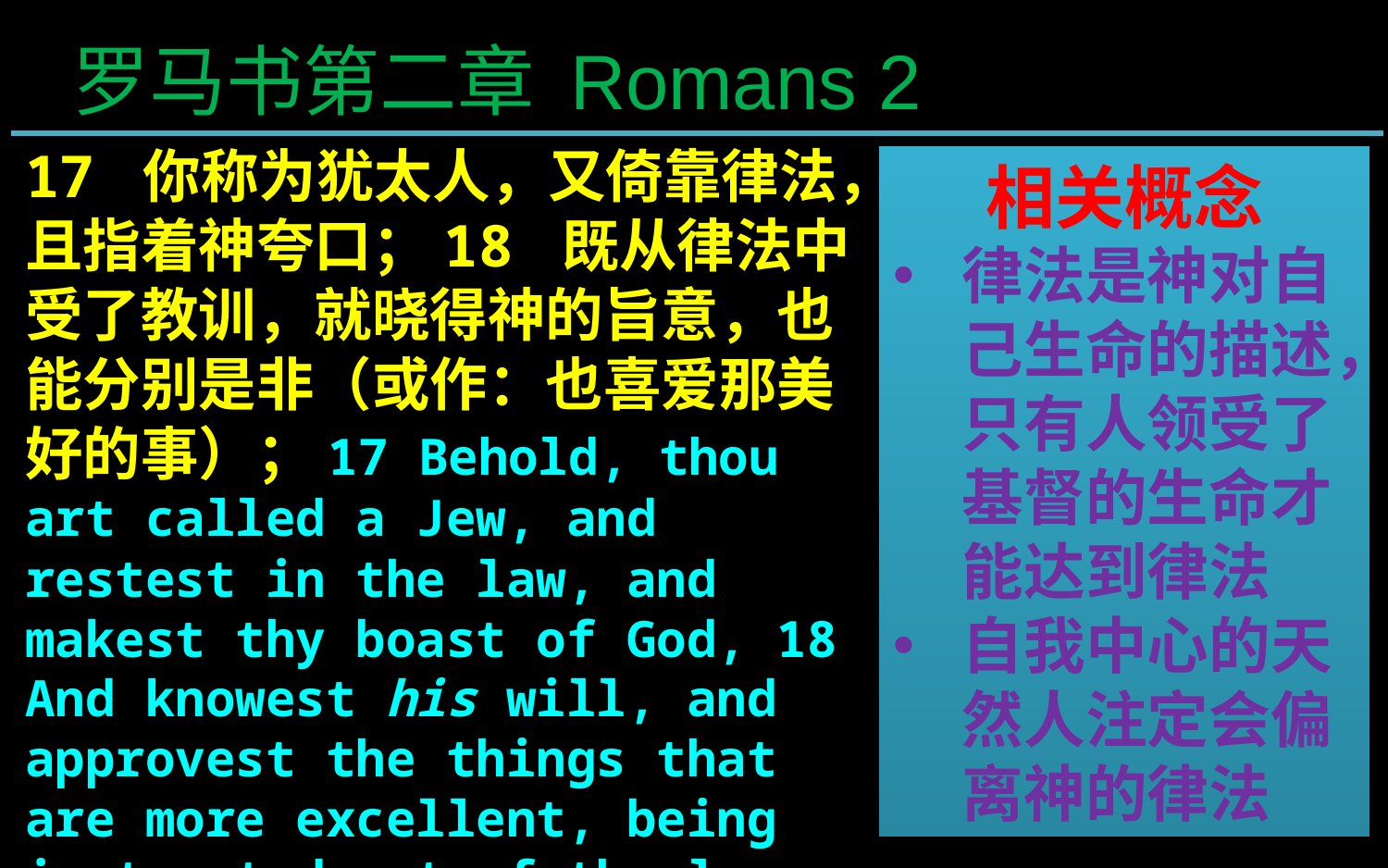

罗马书第二章 Romans 2
17 你称为犹太人，又倚靠律法，且指着神夸口；18 既从律法中受了教训，就晓得神的旨意，也能分别是非（或作：也喜爱那美好的事）；17 Behold, thou art called a Jew, and restest in the law, and makest thy boast of God, 18 And knowest his will, and approvest the things that are more excellent, being instructed out of the law;
相关概念
律法是神对自己生命的描述，只有人领受了基督的生命才能达到律法
自我中心的天然人注定会偏离神的律法